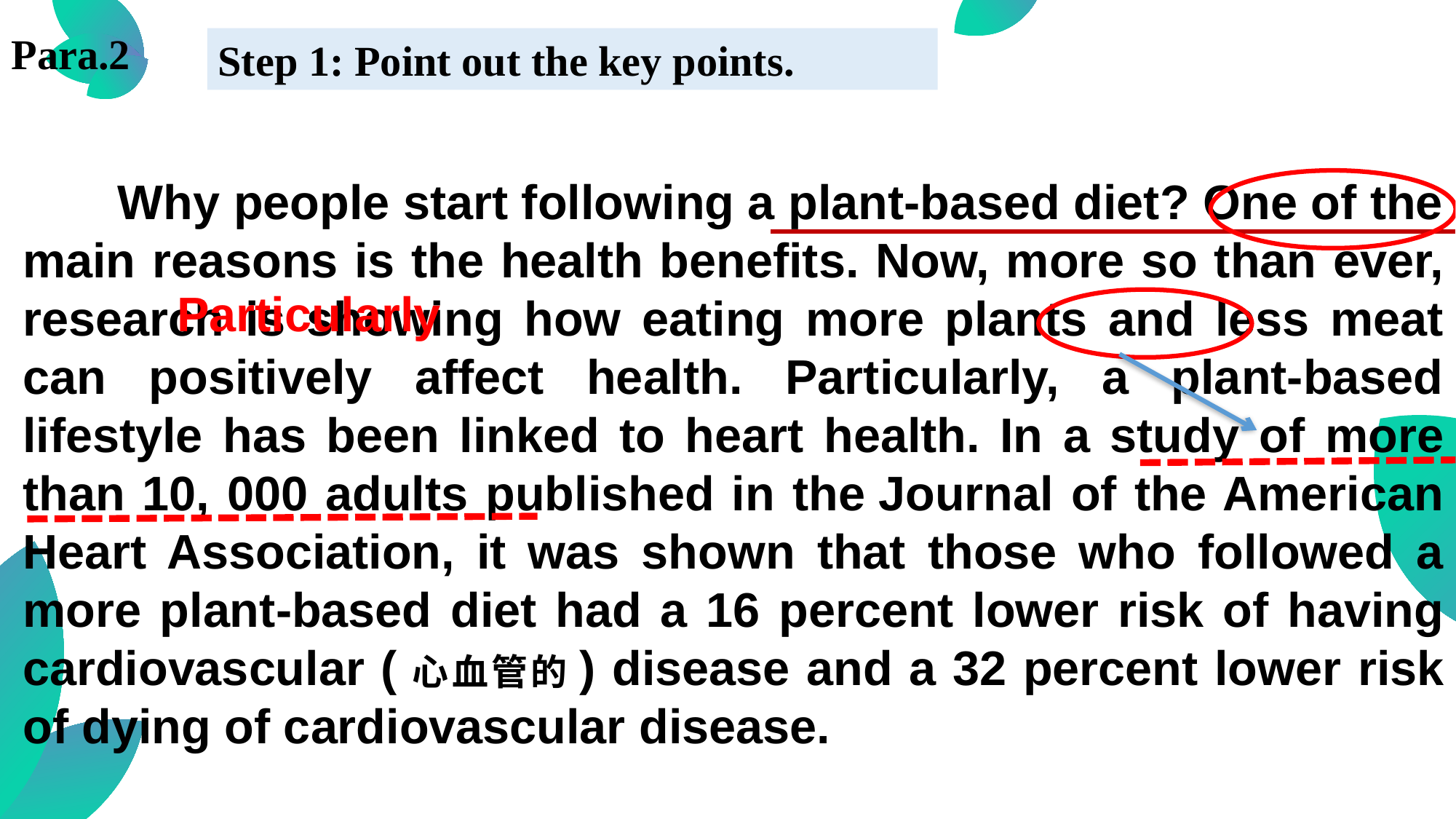

Para.2
Step 1: Point out the key points.
       Why people start following a plant-based diet? One of the main reasons is the health benefits. Now, more so than ever, research is showing how eating more plants and less meat can positively affect health. Particularly, a plant-based lifestyle has been linked to heart health. In a study of more than 10, 000 adults published in the Journal of the American Heart Association, it was shown that those who followed a more plant-based diet had a 16 percent lower risk of having cardiovascular (心血管的) disease and a 32 percent lower risk of dying of cardiovascular disease.

Particularly